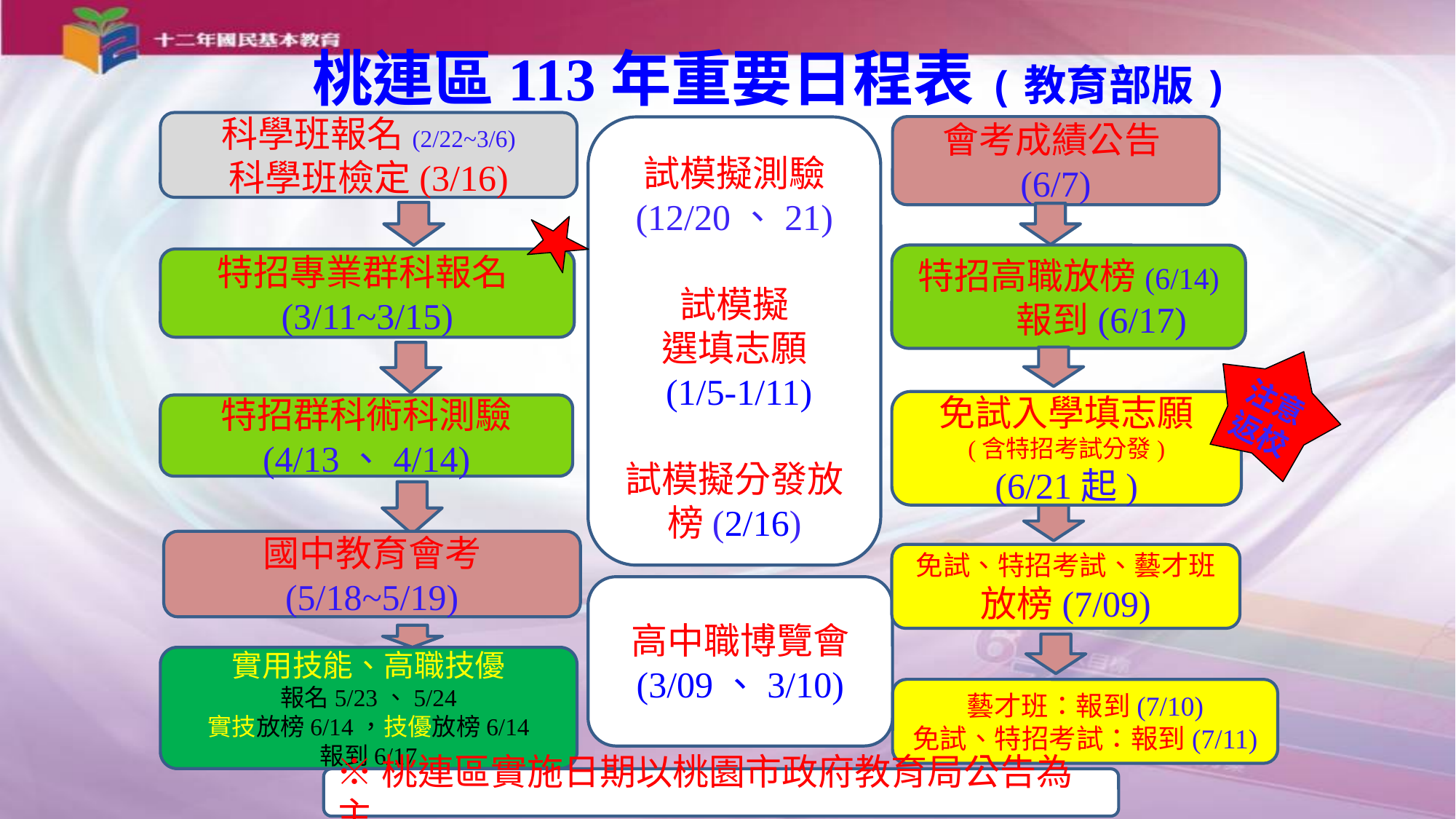

桃連區113年重要日程表(教育部版)

科學班報名(2/22~3/6)
科學班檢定(3/16)
會考成績公告(6/7)

試模擬測驗
(12/20、21)

試模擬
選填志願
 (1/5-1/11)

試模擬分發放榜(2/16)

特招高職放榜(6/14)
       報到(6/17)
特招專業群科報名(3/11~3/15)

注意返校

免試入學填志願
(含特招考試分發)
(6/21起)
特招群科術科測驗
(4/13、4/14)

國中教育會考
(5/18~5/19)
免試、特招考試、藝才班
放榜(7/09)
高中職博覽會
(3/09、3/10)

實用技能、高職技優
報名5/23、5/24
實技放榜6/14，技優放榜6/14
報到6/17
藝才班：報到(7/10)
免試、特招考試：報到(7/11)
※桃連區實施日期以桃園市政府教育局公告為主